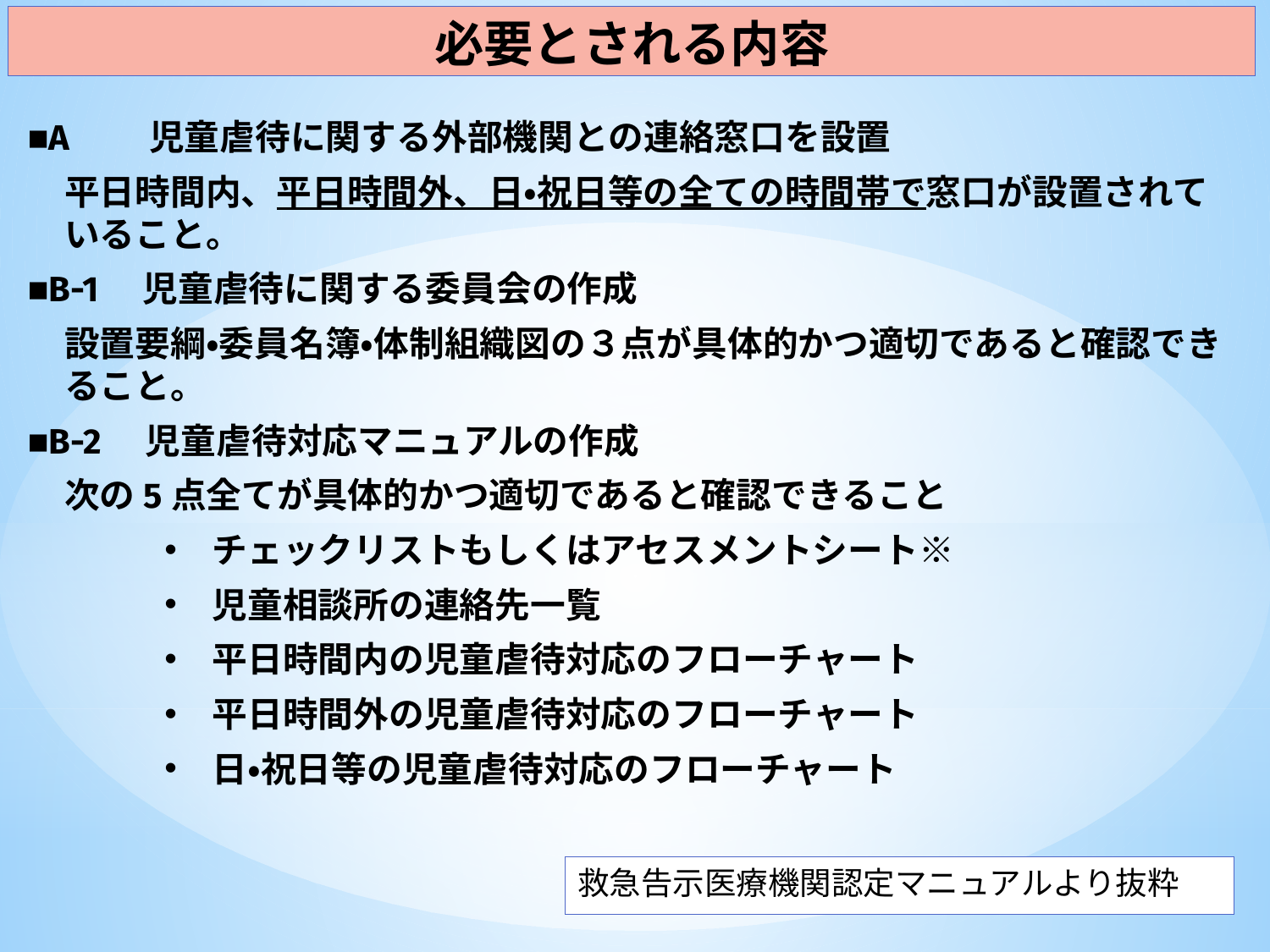

# 必要とされる内容
■A　　児童虐待に関する外部機関との連絡窓口を設置
平日時間内、平日時間外、日・祝日等の全ての時間帯で窓口が設置されていること。
■B-1　児童虐待に関する委員会の作成
設置要綱・委員名簿・体制組織図の３点が具体的かつ適切であると確認できること。
■B-2　児童虐待対応マニュアルの作成
次の5点全てが具体的かつ適切であると確認できること
チェックリストもしくはアセスメントシート※
児童相談所の連絡先一覧
平日時間内の児童虐待対応のフローチャート
平日時間外の児童虐待対応のフローチャート
日・祝日等の児童虐待対応のフローチャート
6
救急告⽰医療機関認定マニュアルより抜粋